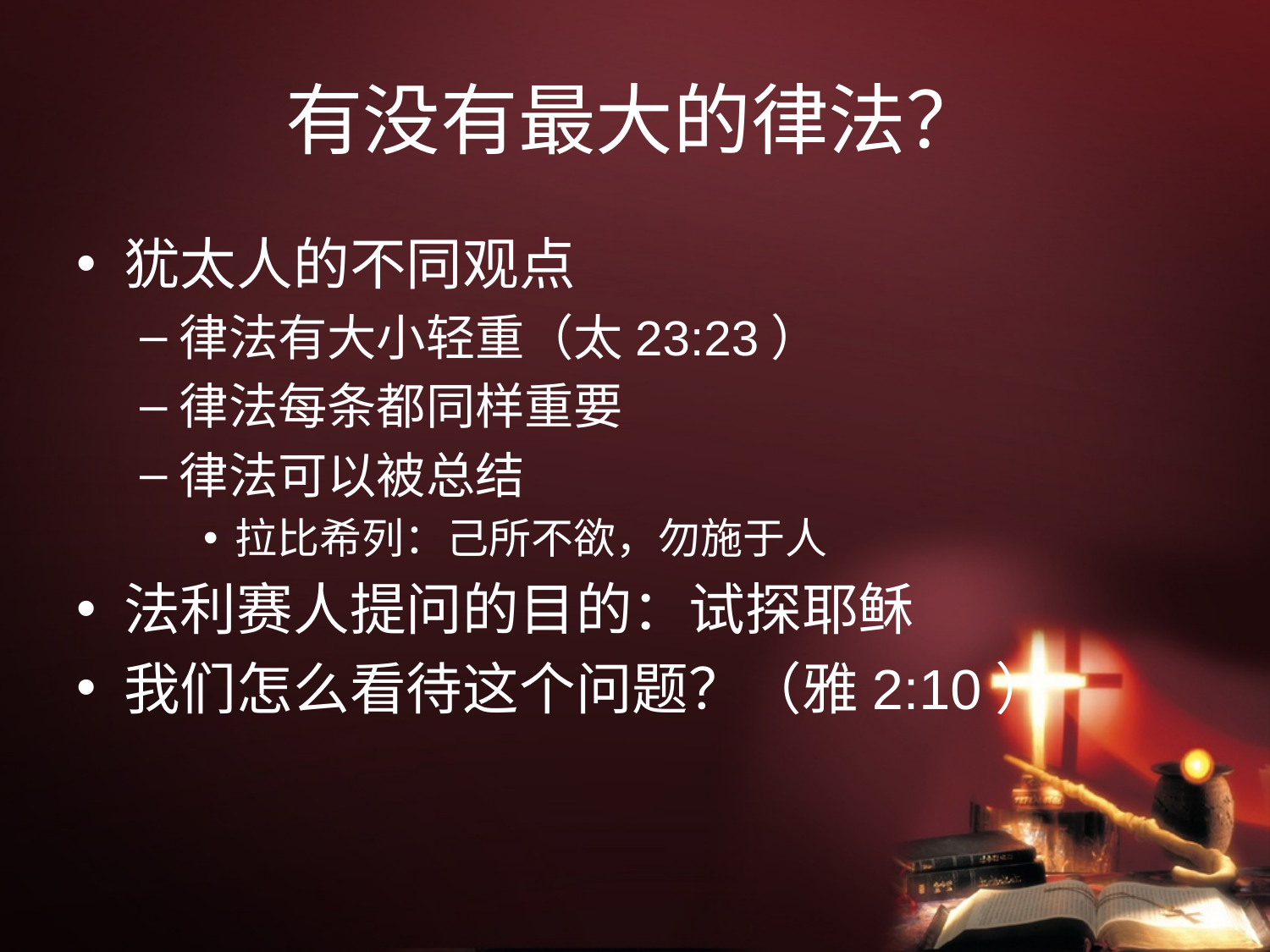

# 有没有最大的律法？
犹太人的不同观点
律法有大小轻重（太23:23）
律法每条都同样重要
律法可以被总结
拉比希列：己所不欲，勿施于人
法利赛人提问的目的：试探耶稣
我们怎么看待这个问题？（雅2:10）